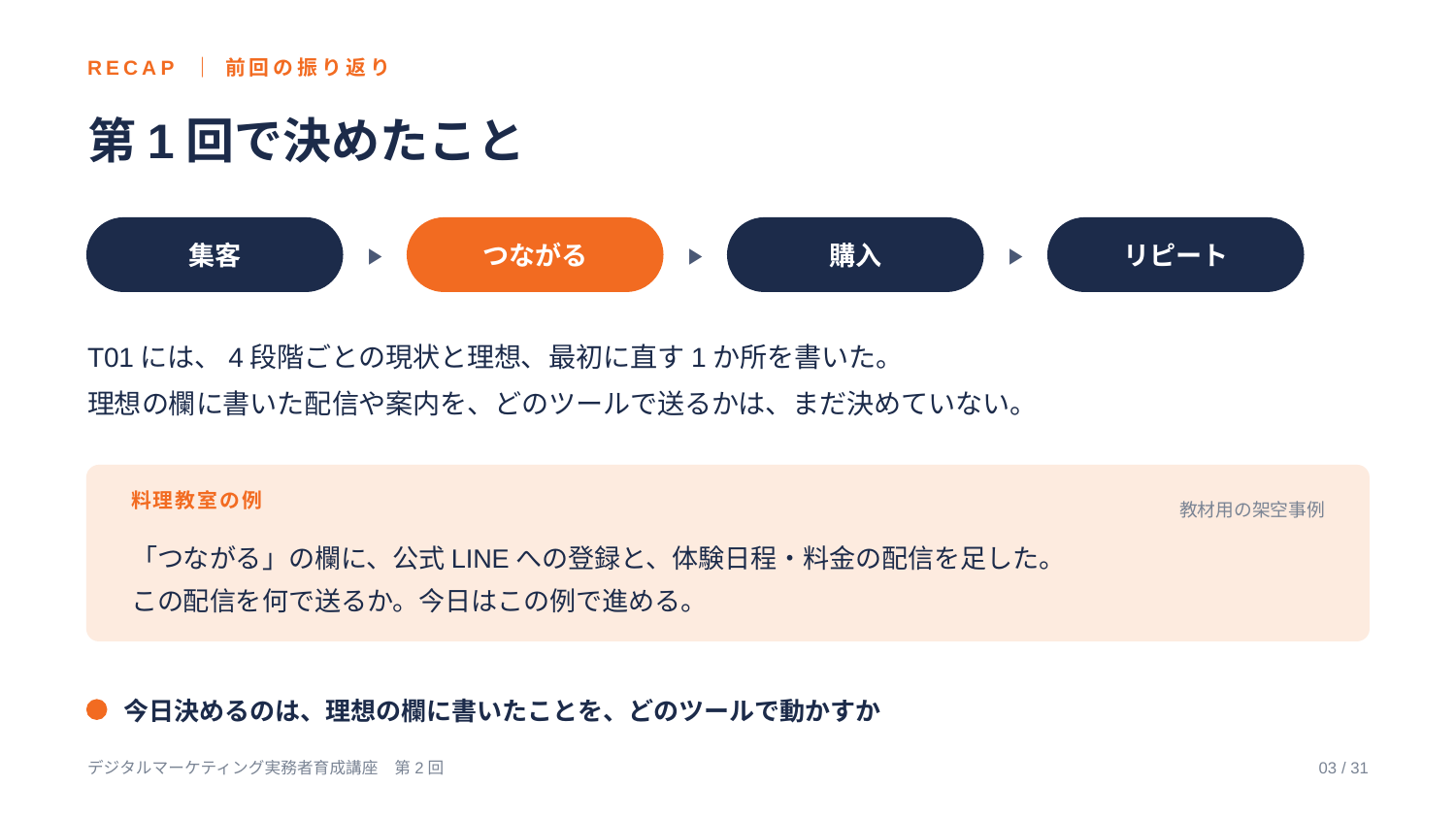

RECAP ｜ 前回の振り返り
第1回で決めたこと

集客

つながる

購入

リピート
▶
▶
▶
T01には、4段階ごとの現状と理想、最初に直す1か所を書いた。
理想の欄に書いた配信や案内を、どのツールで送るかは、まだ決めていない。

料理教室の例
教材用の架空事例
「つながる」の欄に、公式LINEへの登録と、体験日程・料金の配信を足した。
この配信を何で送るか。今日はこの例で進める。
今日決めるのは、理想の欄に書いたことを、どのツールで動かすか

デジタルマーケティング実務者育成講座　第2回
03 / 31